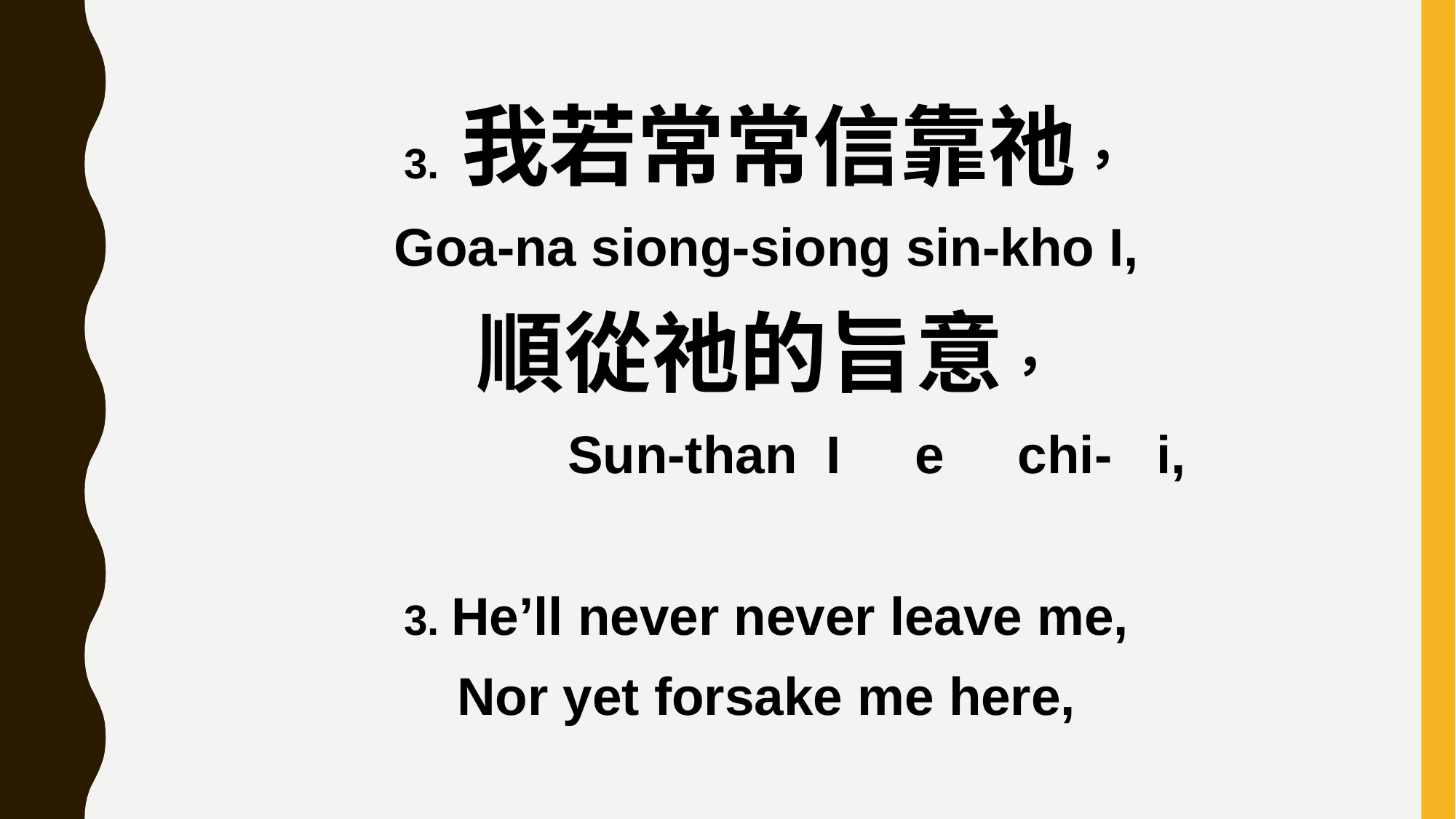

3. 我若常常信靠祂，
Goa-na siong-siong sin-kho I,
順從祂的旨意，
                              Sun-than  I     e     chi-   i,

3. He’ll never never leave me,
Nor yet forsake me here,